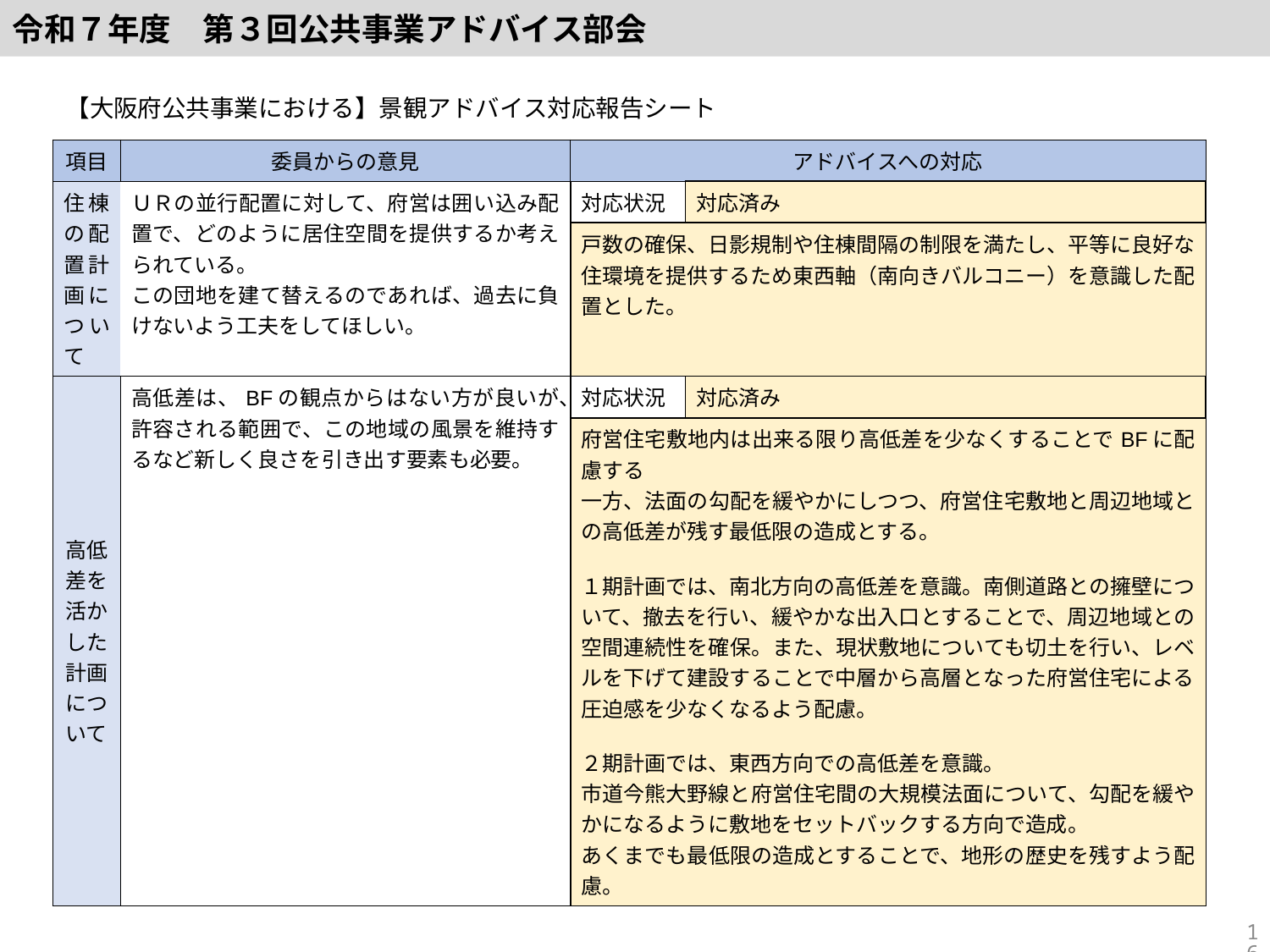

令和７年度　第３回公共事業アドバイス部会
【大阪府公共事業における】景観アドバイス対応報告シート
| 項目 | 委員からの意見 | アドバイスへの対応 |  |
| --- | --- | --- | --- |
| 住棟の配置計画について | ＵＲの並行配置に対して、府営は囲い込み配置で、どのように居住空間を提供するか考えられている。 この団地を建て替えるのであれば、過去に負けないよう工夫をしてほしい。 | 対応状況 | 対応済み |
|  |  | 戸数の確保、日影規制や住棟間隔の制限を満たし、平等に良好な住環境を提供するため東西軸（南向きバルコニー）を意識した配置とした。 | ・北側道路境界線沿いの植栽基盤を拡幅して生垣を配置し、周辺に緑を提供するよう配慮を行います。 ・立地条件に基づく来庁手段の特性や施設機能および利用実態への配慮から駐車台数を減らすことは困難ですが、西側市道に面して豊かな外構空間を創出しています。 |
| 高低差を活かした計画について | 高低差は、BFの観点からはない方が良いが、許容される範囲で、この地域の風景を維持するなど新しく良さを引き出す要素も必要。 | 対応状況 | 対応済み |
|  |  | 府営住宅敷地内は出来る限り高低差を少なくすることでBFに配慮する 一方、法面の勾配を緩やかにしつつ、府営住宅敷地と周辺地域との高低差が残す最低限の造成とする。 １期計画では、南北方向の高低差を意識。南側道路との擁壁について、撤去を行い、緩やかな出入口とすることで、周辺地域との空間連続性を確保。また、現状敷地についても切土を行い、レベルを下げて建設することで中層から高層となった府営住宅による圧迫感を少なくなるよう配慮。 ２期計画では、東西方向での高低差を意識。 市道今熊大野線と府営住宅間の大規模法面について、勾配を緩やかになるように敷地をセットバックする方向で造成。 あくまでも最低限の造成とすることで、地形の歴史を残すよう配慮。 | 背景となる明るい青空や、近隣光明公園からの連続した緑を意識して、アイボリー系や茶系を外壁の配色とすることで、五月山などの自然景観や周辺の緑と調和した施設となるよう配慮します。 |
16